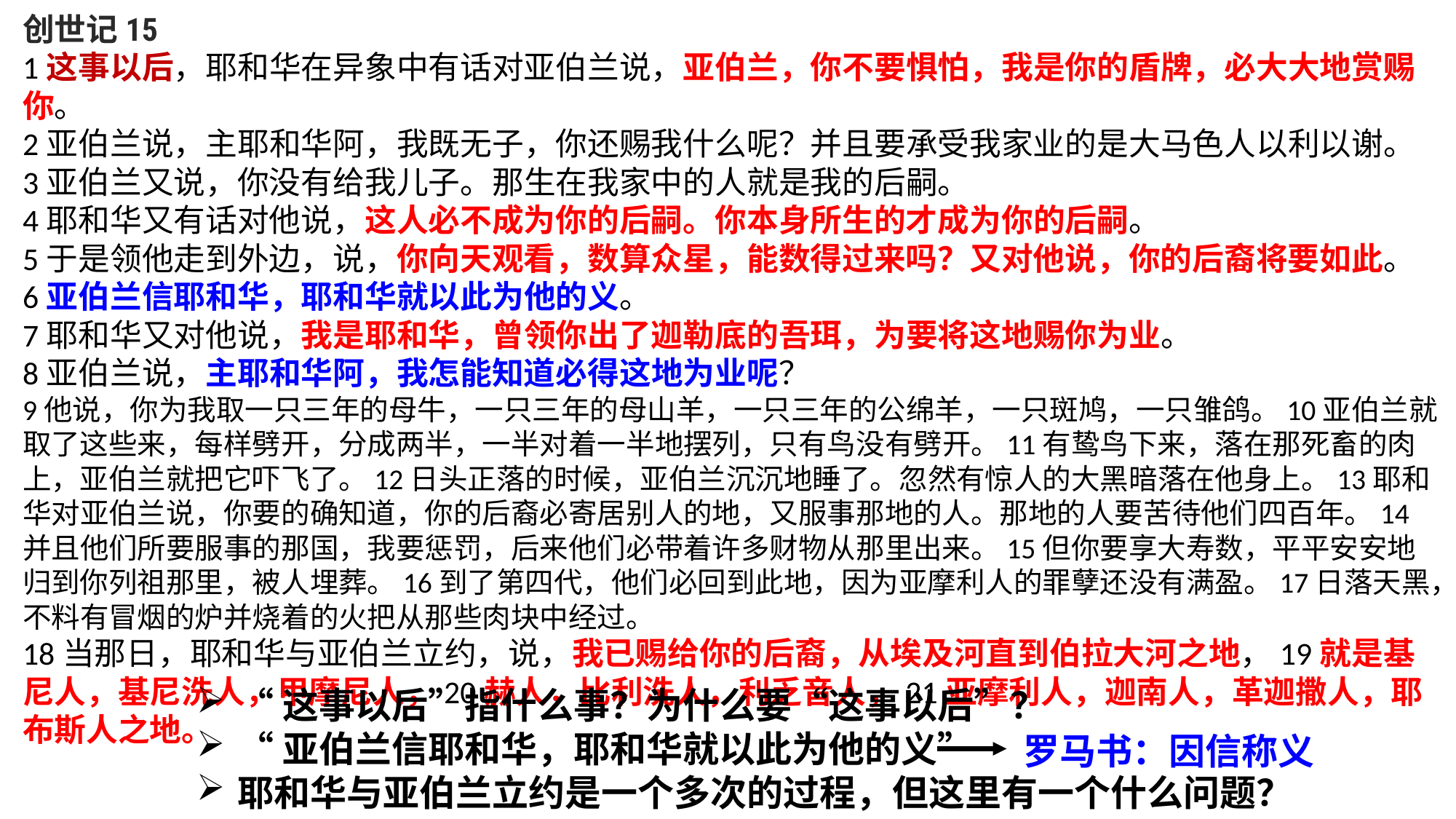

创世记15
1这事以后，耶和华在异象中有话对亚伯兰说，亚伯兰，你不要惧怕，我是你的盾牌，必大大地赏赐你。
2亚伯兰说，主耶和华阿，我既无子，你还赐我什么呢？并且要承受我家业的是大马色人以利以谢。
3亚伯兰又说，你没有给我儿子。那生在我家中的人就是我的后嗣。
4耶和华又有话对他说，这人必不成为你的后嗣。你本身所生的才成为你的后嗣。
5于是领他走到外边，说，你向天观看，数算众星，能数得过来吗？又对他说，你的后裔将要如此。
6亚伯兰信耶和华，耶和华就以此为他的义。
7耶和华又对他说，我是耶和华，曾领你出了迦勒底的吾珥，为要将这地赐你为业。
8亚伯兰说，主耶和华阿，我怎能知道必得这地为业呢？
9他说，你为我取一只三年的母牛，一只三年的母山羊，一只三年的公绵羊，一只斑鸠，一只雏鸽。10亚伯兰就取了这些来，每样劈开，分成两半，一半对着一半地摆列，只有鸟没有劈开。11有鸷鸟下来，落在那死畜的肉上，亚伯兰就把它吓飞了。12日头正落的时候，亚伯兰沉沉地睡了。忽然有惊人的大黑暗落在他身上。13耶和华对亚伯兰说，你要的确知道，你的后裔必寄居别人的地，又服事那地的人。那地的人要苦待他们四百年。14并且他们所要服事的那国，我要惩罚，后来他们必带着许多财物从那里出来。15但你要享大寿数，平平安安地归到你列祖那里，被人埋葬。16到了第四代，他们必回到此地，因为亚摩利人的罪孽还没有满盈。17日落天黑，不料有冒烟的炉并烧着的火把从那些肉块中经过。
18当那日，耶和华与亚伯兰立约，说，我已赐给你的后裔，从埃及河直到伯拉大河之地，19就是基尼人，基尼洗人，甲摩尼人，20赫人，比利洗人，利乏音人，21亚摩利人，迦南人，革迦撒人，耶布斯人之地。
“这事以后”指什么事？为什么要“这事以后”？
“亚伯兰信耶和华，耶和华就以此为他的义”
耶和华与亚伯兰立约是一个多次的过程，但这里有一个什么问题？
罗马书：因信称义